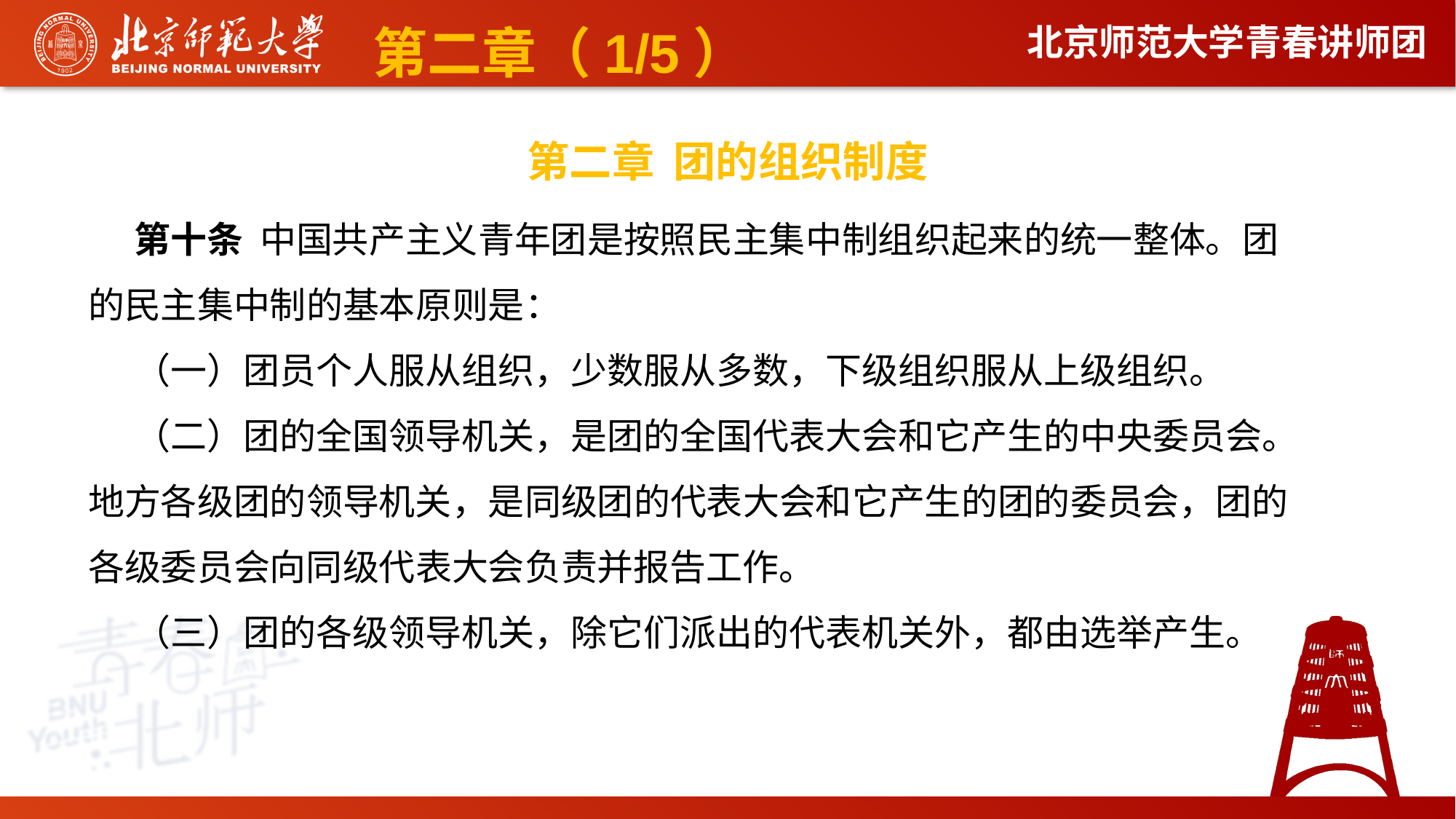

第二章（1/5）

第二章  团的组织制度
第十条  中国共产主义青年团是按照民主集中制组织起来的统一整体。团的民主集中制的基本原则是：
（一）团员个人服从组织，少数服从多数，下级组织服从上级组织。
（二）团的全国领导机关，是团的全国代表大会和它产生的中央委员会。地方各级团的领导机关，是同级团的代表大会和它产生的团的委员会，团的各级委员会向同级代表大会负责并报告工作。
（三）团的各级领导机关，除它们派出的代表机关外，都由选举产生。